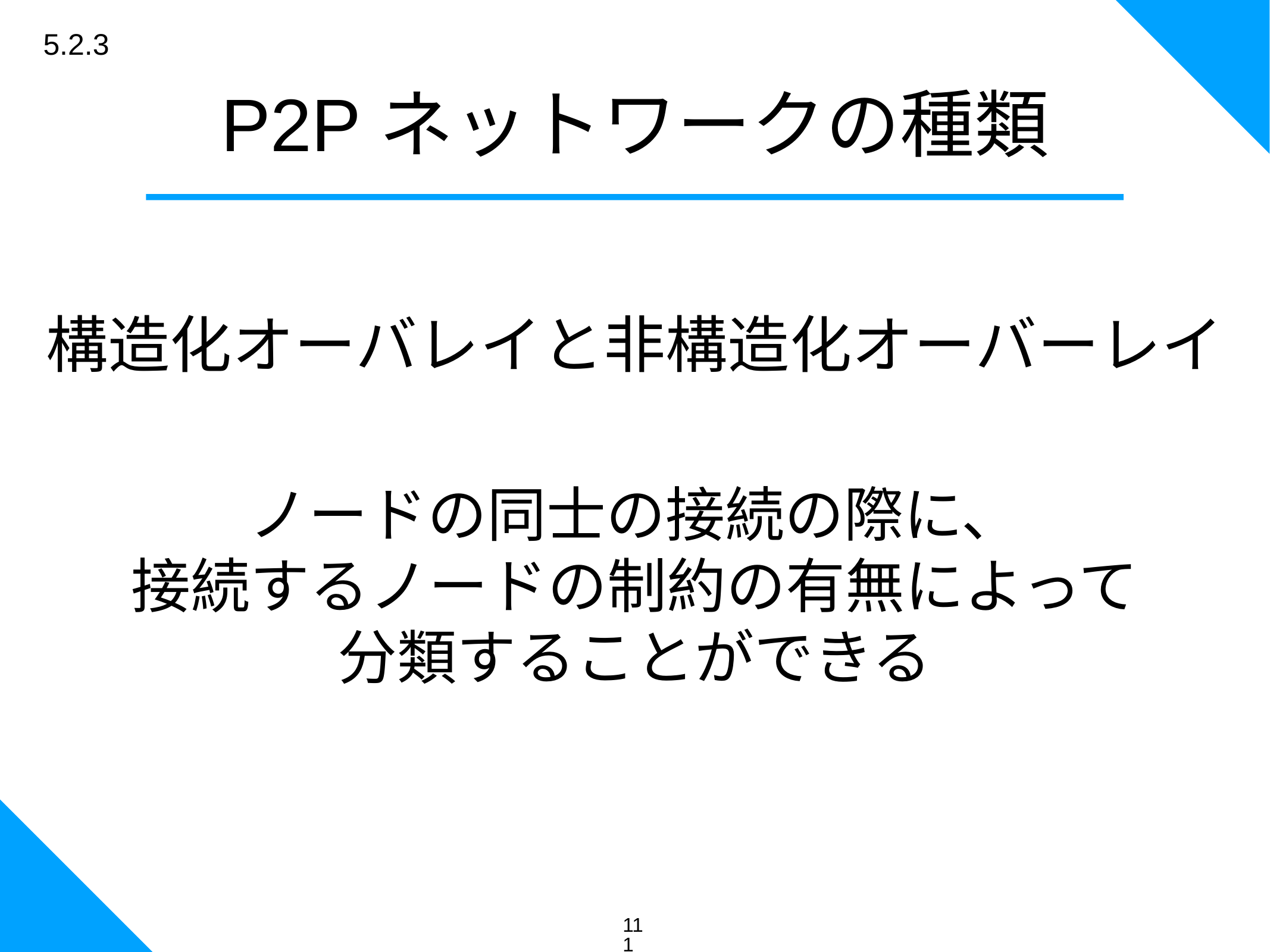

5.2.3
P2Pネットワークの種類
構造化オーバレイと非構造化オーバーレイ
ノードの同士の接続の際に、
接続するノードの制約の有無によって
分類することができる
111